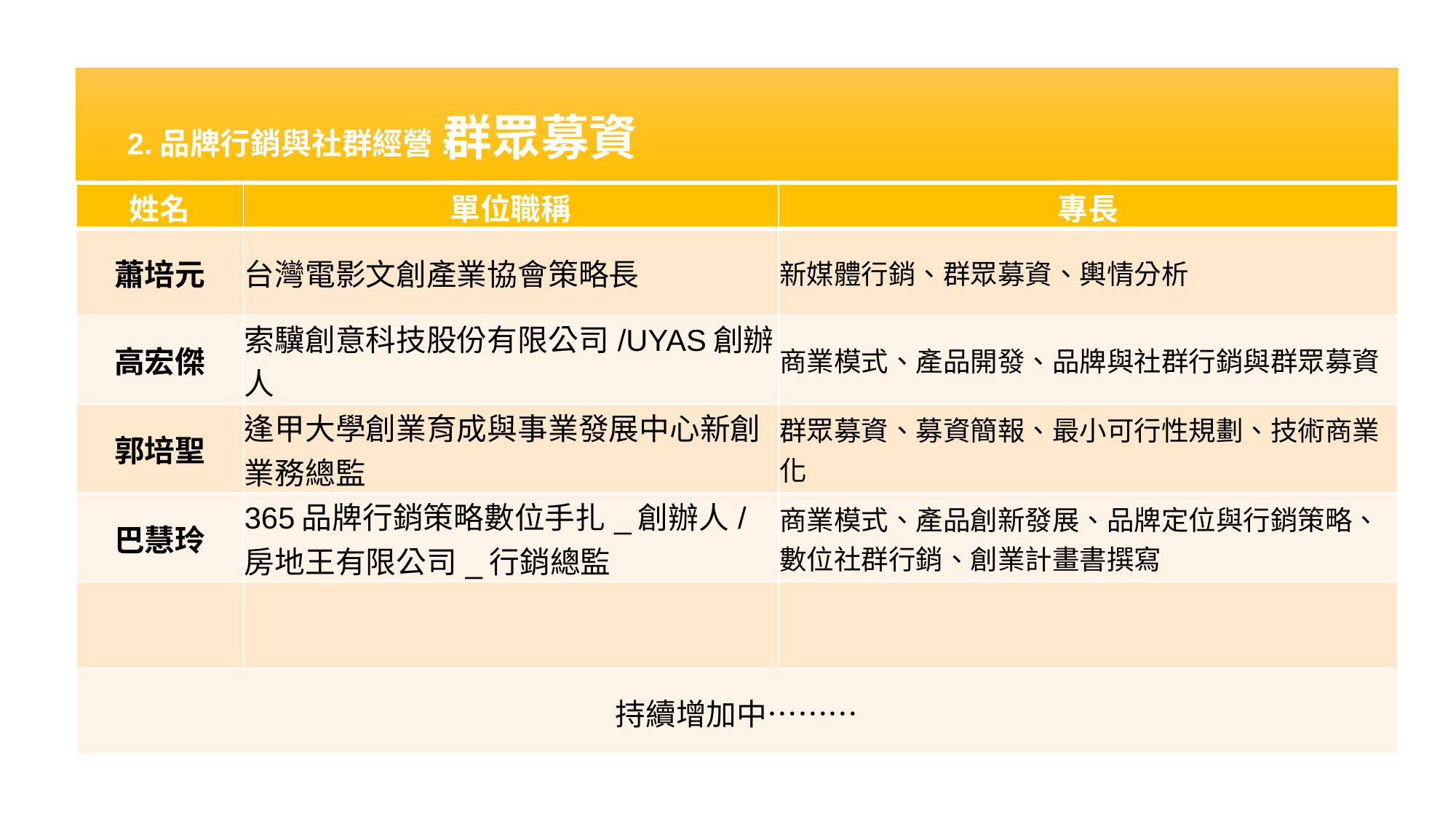

群眾募資
2.品牌行銷與社群經營:
| 姓名 | 單位職稱 | 專長 |
| --- | --- | --- |
| 蕭培元 | 台灣電影文創產業協會策略長 | 新媒體行銷、群眾募資、輿情分析 |
| 高宏傑 | 索驥創意科技股份有限公司/UYAS創辦人 | 商業模式、產品開發、品牌與社群行銷與群眾募資 |
| 郭培聖 | 逢甲大學創業育成與事業發展中心新創業務總監 | 群眾募資、募資簡報、最小可行性規劃、技術商業化 |
| 巴慧玲 | 365品牌行銷策略數位手扎\_創辦人/ 房地王有限公司\_行銷總監 | 商業模式、產品創新發展、品牌定位與行銷策略、數位社群行銷、創業計畫書撰寫 |
|  |  |  |
| 持續增加中……… |  |  |